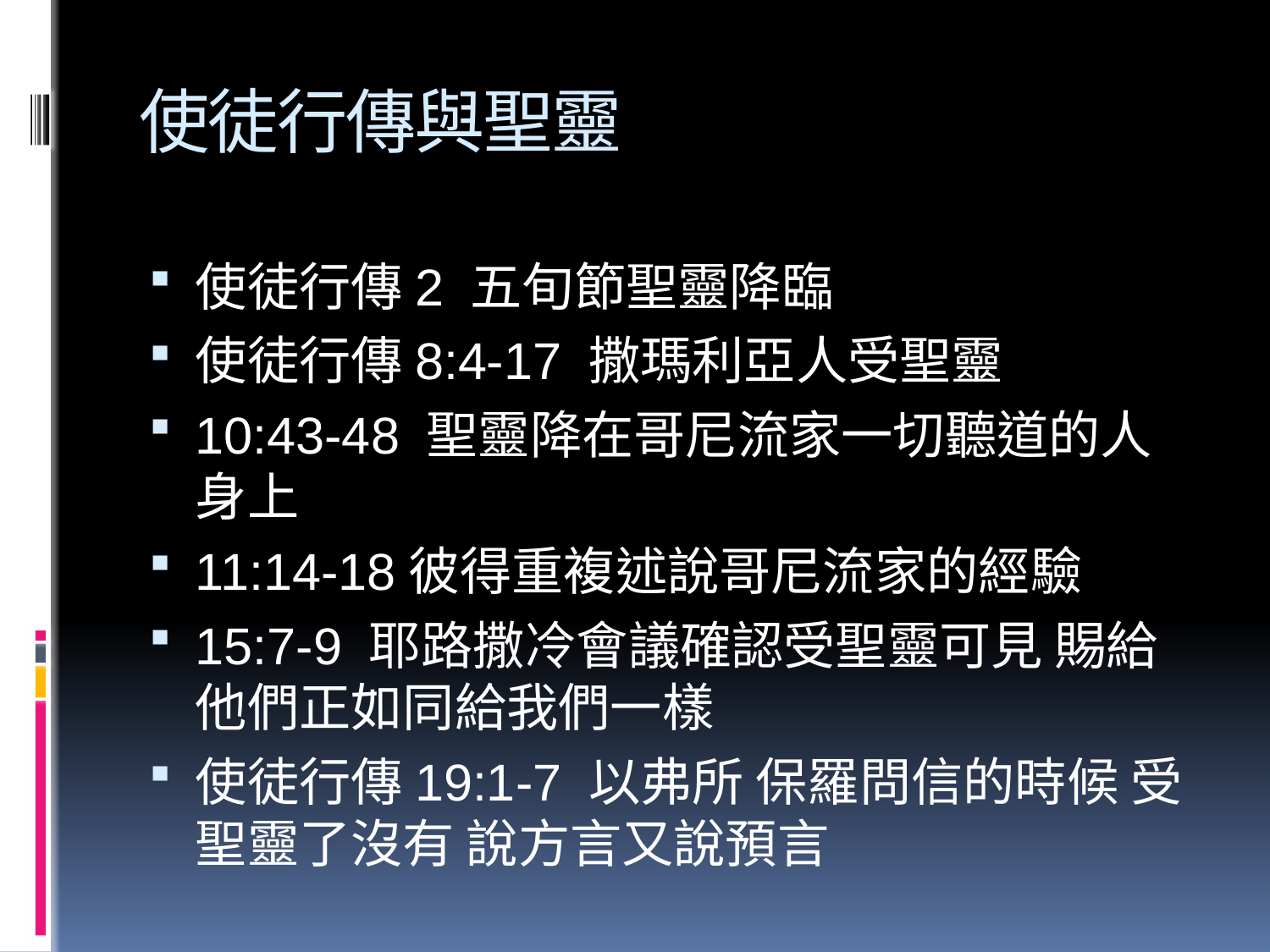

# 使徒行傳與聖靈
使徒行傳2 五旬節聖靈降臨
使徒行傳8:4-17 撒瑪利亞人受聖靈
10:43-48 聖靈降在哥尼流家一切聽道的人身上
11:14-18彼得重複述說哥尼流家的經驗
15:7-9 耶路撒冷會議確認受聖靈可見 賜給他們正如同給我們一樣
使徒行傳19:1-7 以弗所 保羅問信的時候 受聖靈了沒有 說方言又說預言